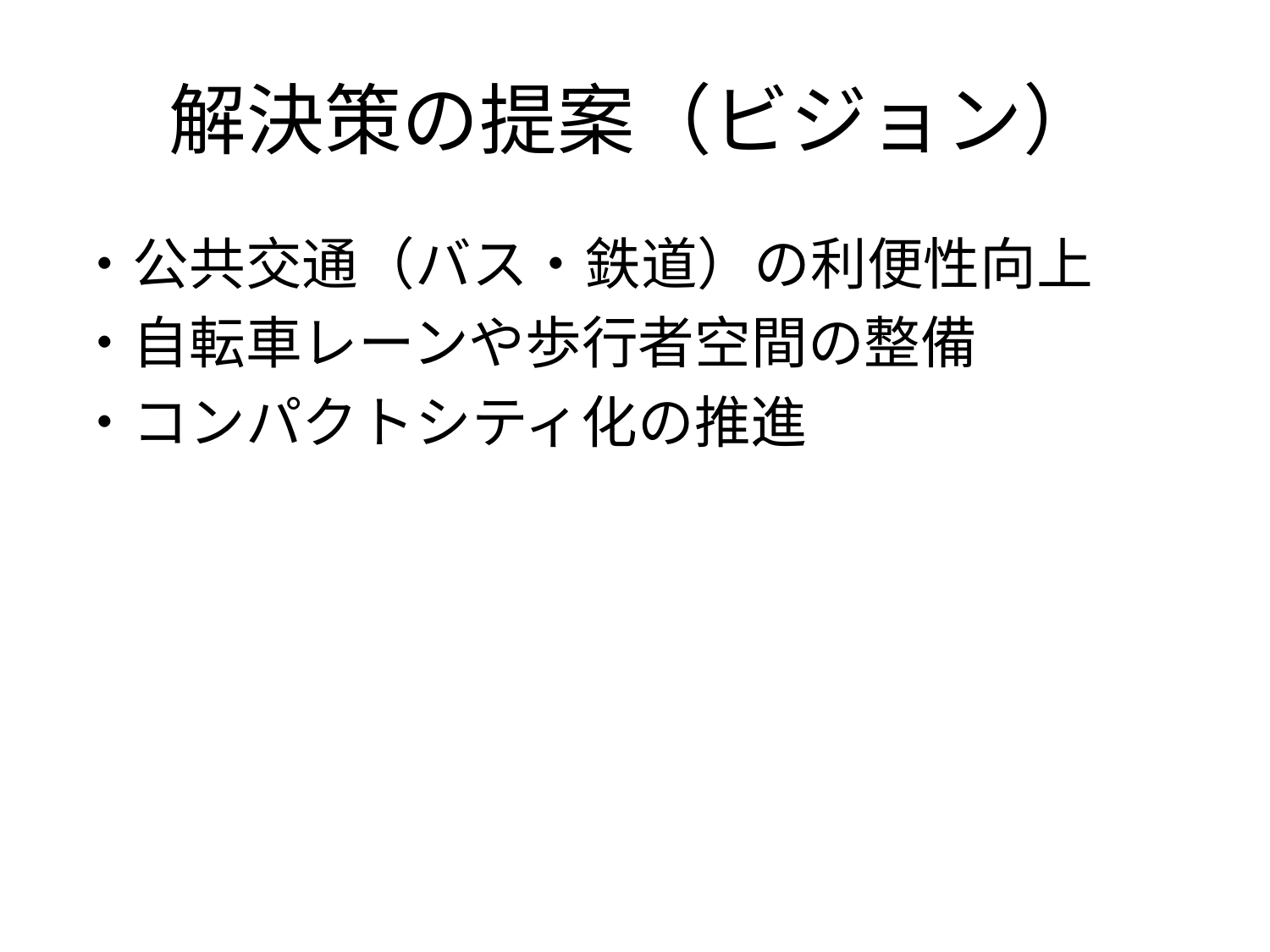

# 解決策の提案（ビジョン）
・公共交通（バス・鉄道）の利便性向上
・自転車レーンや歩行者空間の整備
・コンパクトシティ化の推進